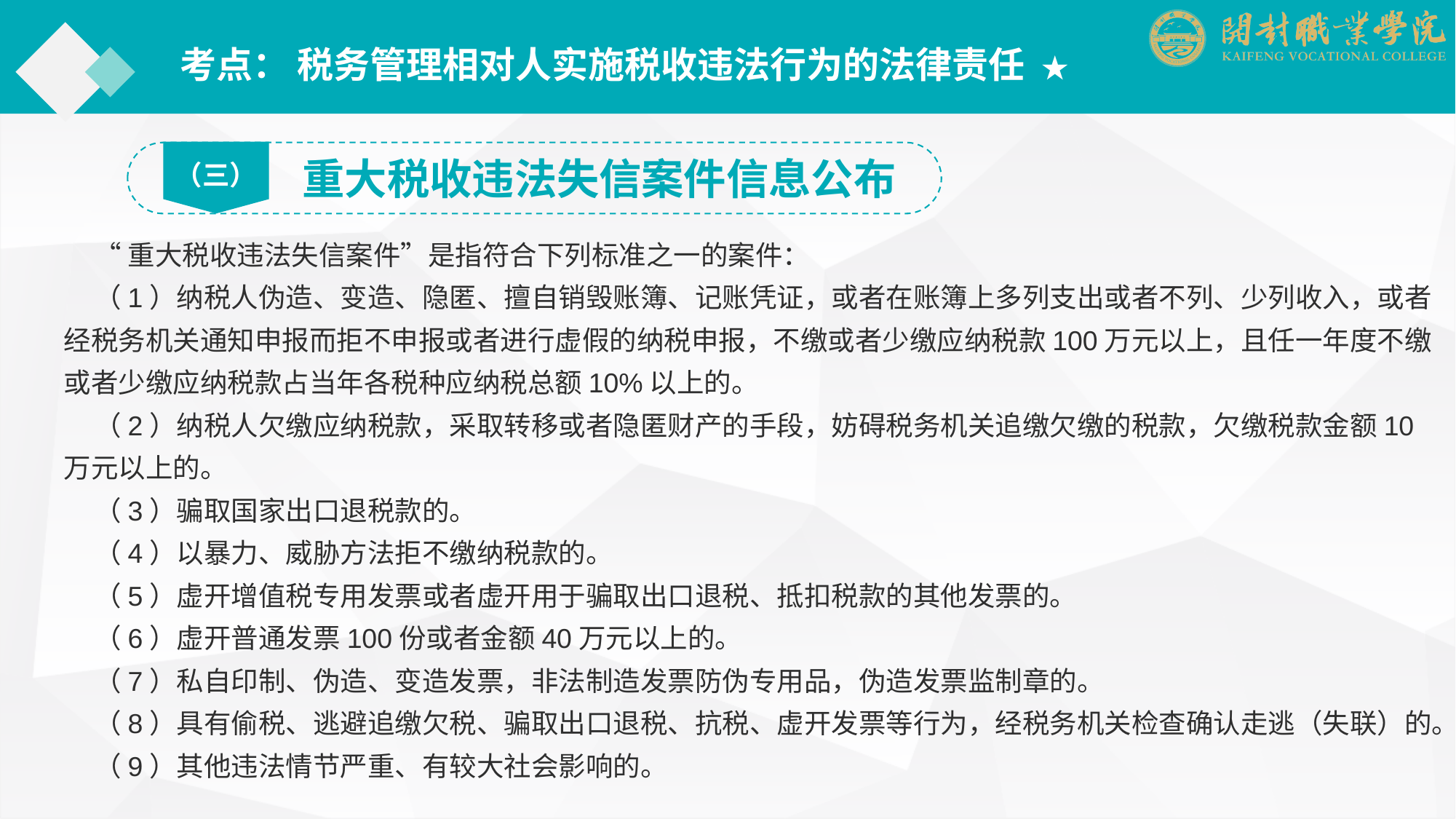

考点： 税务管理相对人实施税收违法行为的法律责任  ★
（三）

重大税收违法失信案件信息公布
“重大税收违法失信案件”是指符合下列标准之一的案件：
（1）纳税人伪造、变造、隐匿、擅自销毁账簿、记账凭证，或者在账簿上多列支出或者不列、少列收入，或者经税务机关通知申报而拒不申报或者进行虚假的纳税申报，不缴或者少缴应纳税款100万元以上，且任一年度不缴或者少缴应纳税款占当年各税种应纳税总额10%以上的。
（2）纳税人欠缴应纳税款，采取转移或者隐匿财产的手段，妨碍税务机关追缴欠缴的税款，欠缴税款金额10万元以上的。
（3）骗取国家出口退税款的。
（4）以暴力、威胁方法拒不缴纳税款的。
（5）虚开增值税专用发票或者虚开用于骗取出口退税、抵扣税款的其他发票的。
（6）虚开普通发票100份或者金额40万元以上的。
（7）私自印制、伪造、变造发票，非法制造发票防伪专用品，伪造发票监制章的。
（8）具有偷税、逃避追缴欠税、骗取出口退税、抗税、虚开发票等行为，经税务机关检查确认走逃（失联）的。
（9）其他违法情节严重、有较大社会影响的。